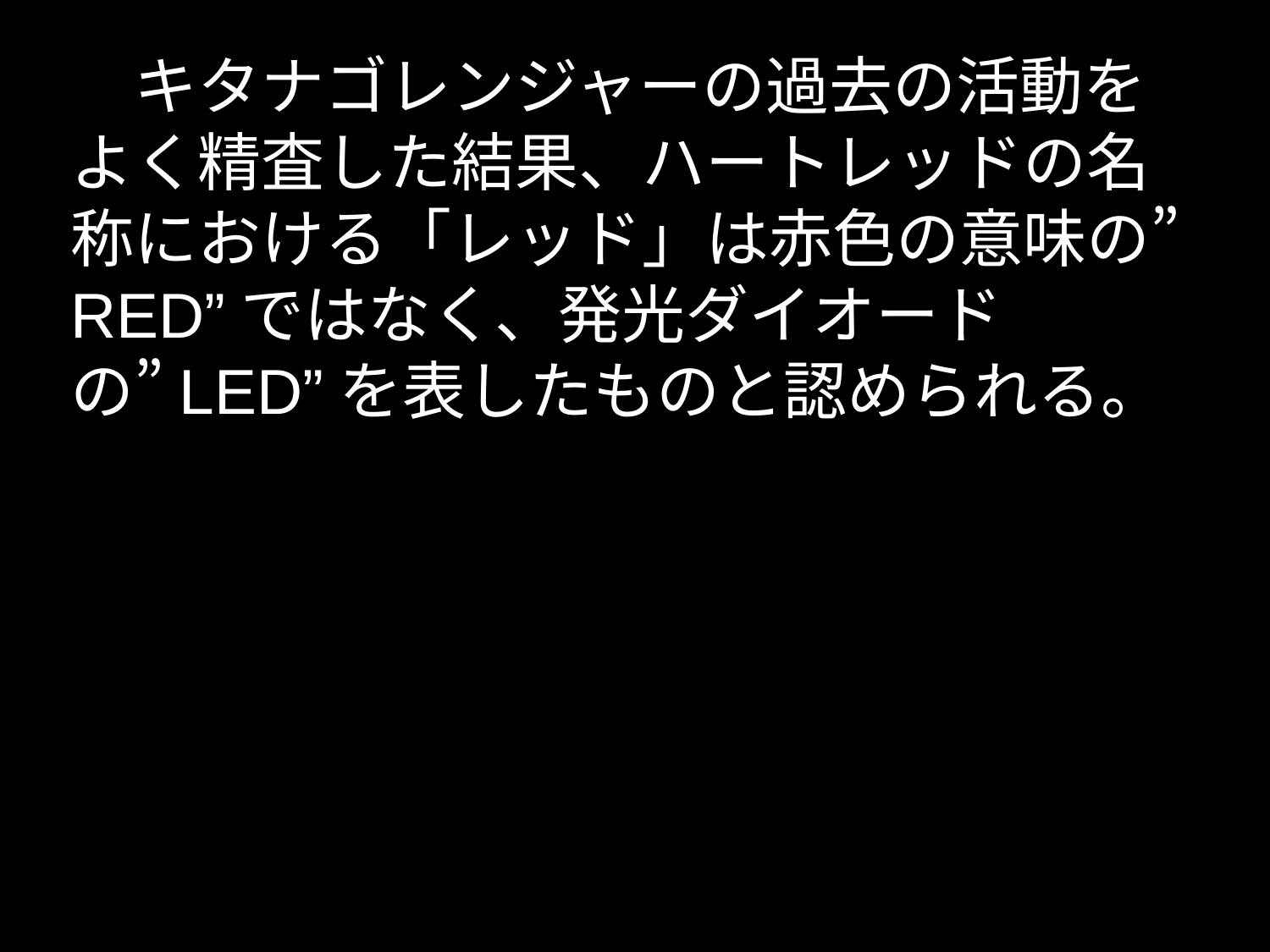

キタナゴレンジャーの過去の活動をよく精査した結果、ハートレッドの名称における「レッド」は赤色の意味の”RED”ではなく、発光ダイオードの”LED”を表したものと認められる。
（中略）
　資料や情報が錯綜しており諸説はあれども、「LED」と書かれた本人自筆のサインが発見されたため、それを一次史料として最優先すべきである、との結論に達した。